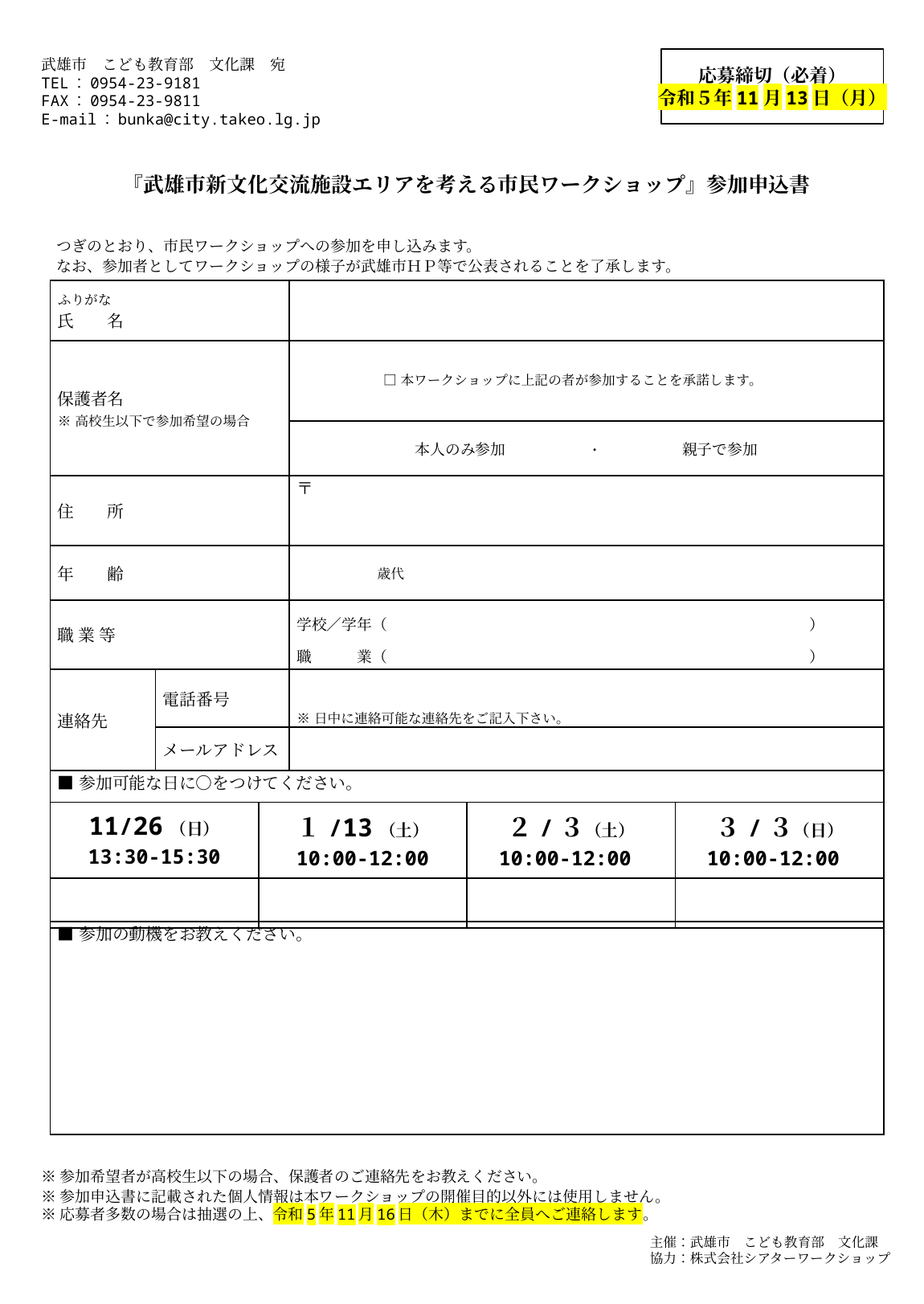

武雄市　こども教育部　文化課　宛
TEL：0954-23-9181
FAX：0954-23-9811
E-mail：bunka@city.takeo.lg.jp

『武雄市新文化交流施設エリアを考える市民ワークショップ』参加申込書

　つぎのとおり、市民ワークショップへの参加を申し込みます。
　なお、参加者としてワークショップの様子が武雄市ＨＰ等で公表されることを了承します。

※参加希望者が高校生以下の場合、保護者のご連絡先をお教えください。
※参加申込書に記載された個人情報は本ワークショップの開催目的以外には使用しません。
※応募者多数の場合は抽選の上、令和5年11月16日（木）までに全員へご連絡します。

応募締切（必着）
令和５年11月13日（月）
| ふりがな 氏　　名 |  |  |
| --- | --- | --- |
| 保護者名 ※高校生以下で参加希望の場合 |  | □本ワークショップに上記の者が参加することを承諾します。 |
|  |  | 本人のみ参加　　　　　　・　　　　　　親子で参加 |
| 住　　所 |  | 〒 |
| 年　　齢 |  | 歳代 |
| 職 業 等 |  | 学校／学年（　　　　　　　　　　　　　　　　　　　　　　　　　　　　） 職　　　業（　　　　　　　　　　　　　　　　　　　　　　　　　　　　） |
| 連絡先 | 電話番号 | ※日中に連絡可能な連絡先をご記入下さい。 |
|  | メールアドレス |  |
| ■参加可能な日に○をつけてください。 |  |  |
| ■参加の動機をお教えください。 |  |  |
| 11/26（日） 13:30-15:30 | １/13（土） 10:00-12:00 | ２/３（土） 10:00-12:00 | ３/３（日） 10:00-12:00 |
| --- | --- | --- | --- |
|  |  |  |  |
主催：武雄市　こども教育部　文化課
協力：株式会社シアターワークショップ